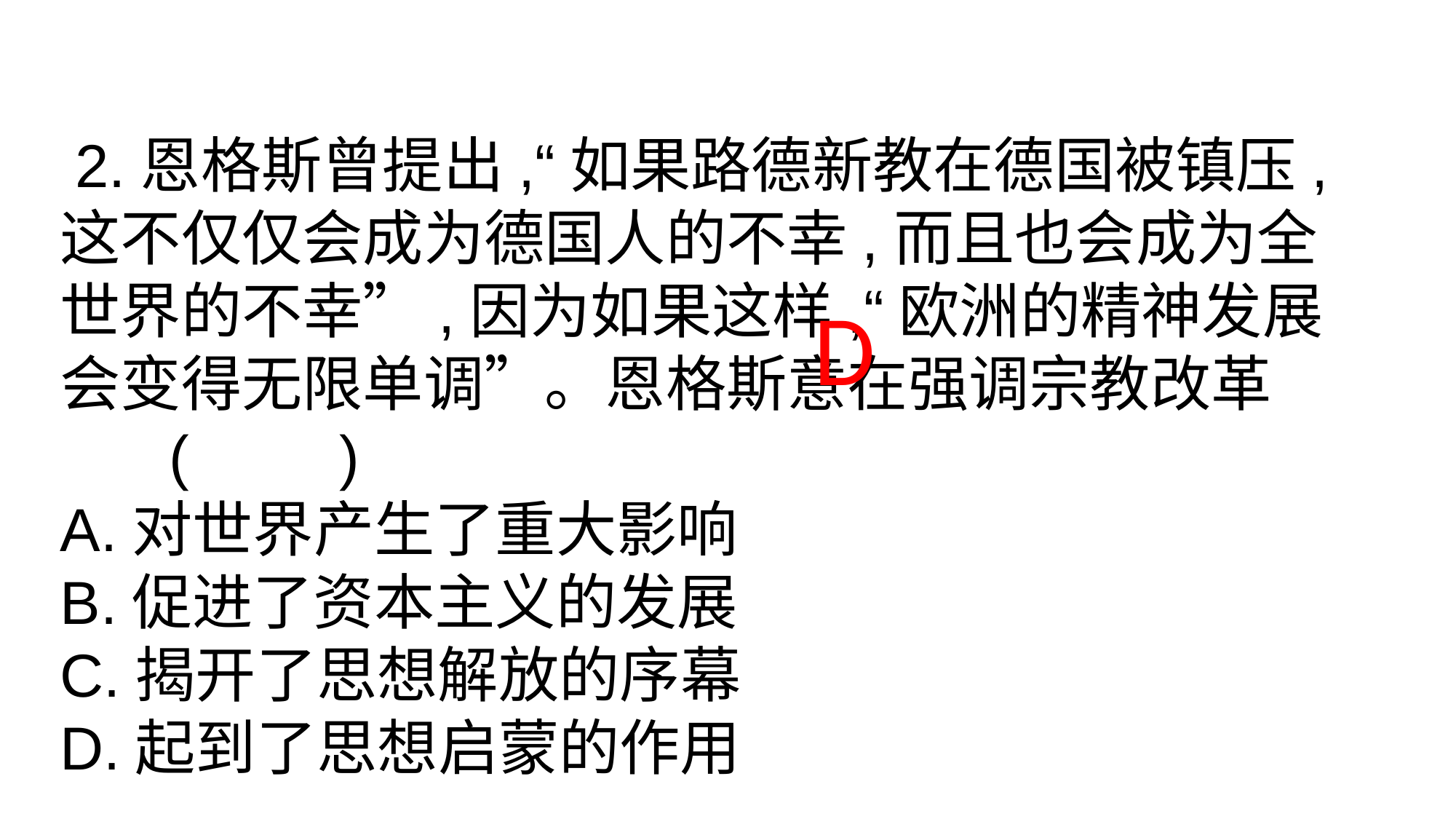

2.恩格斯曾提出,“如果路德新教在德国被镇压,这不仅仅会成为德国人的不幸,而且也会成为全世界的不幸”,因为如果这样,“欧洲的精神发展会变得无限单调”。恩格斯意在强调宗教改革	(　　)A.对世界产生了重大影响
B.促进了资本主义的发展
C.揭开了思想解放的序幕
D.起到了思想启蒙的作用
D